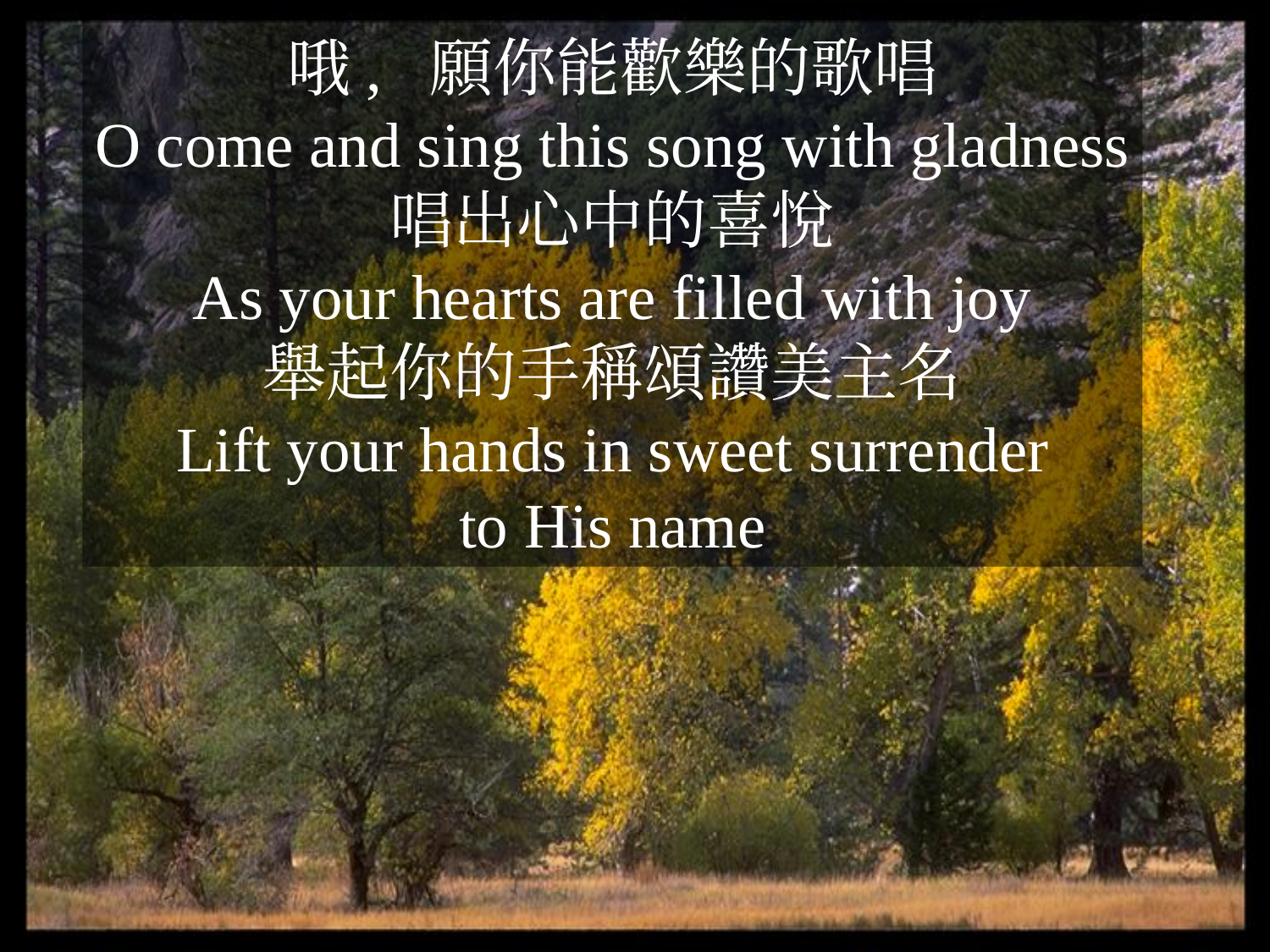

哦,  願你能歡樂的歌唱
O come and sing this song with gladness
唱出心中的喜悅
As your hearts are filled with joy
舉起你的手稱頌讚美主名
Lift your hands in sweet surrender
to His name